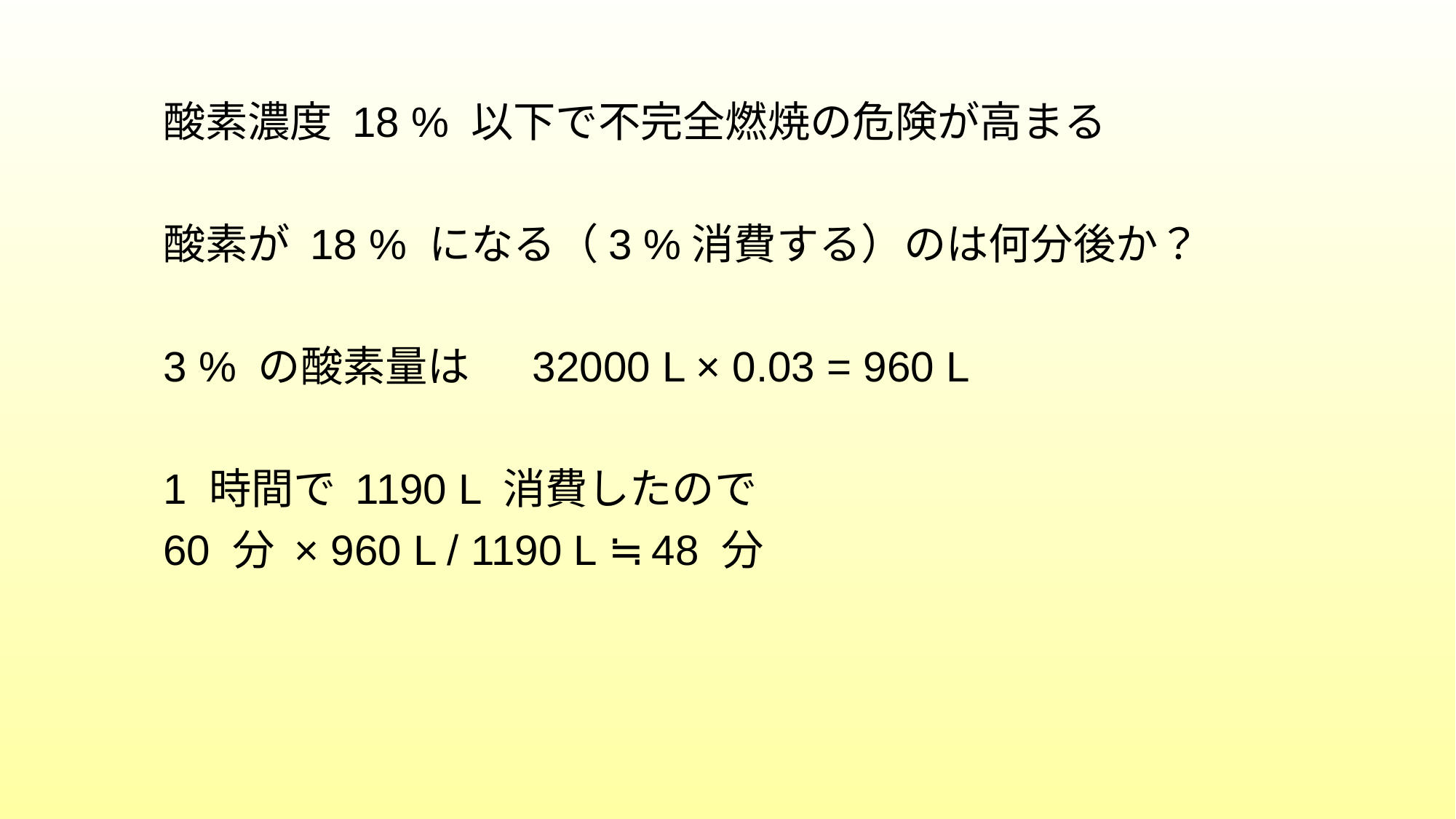

酸素濃度 18 % 以下で不完全燃焼の危険が高まる

酸素が 18 % になる（3 %消費する）のは何分後か？

3 % の酸素量は 　32000 L × 0.03 = 960 L

1 時間で 1190 L 消費したので
60 分 × 960 L / 1190 L ≒ 48 分